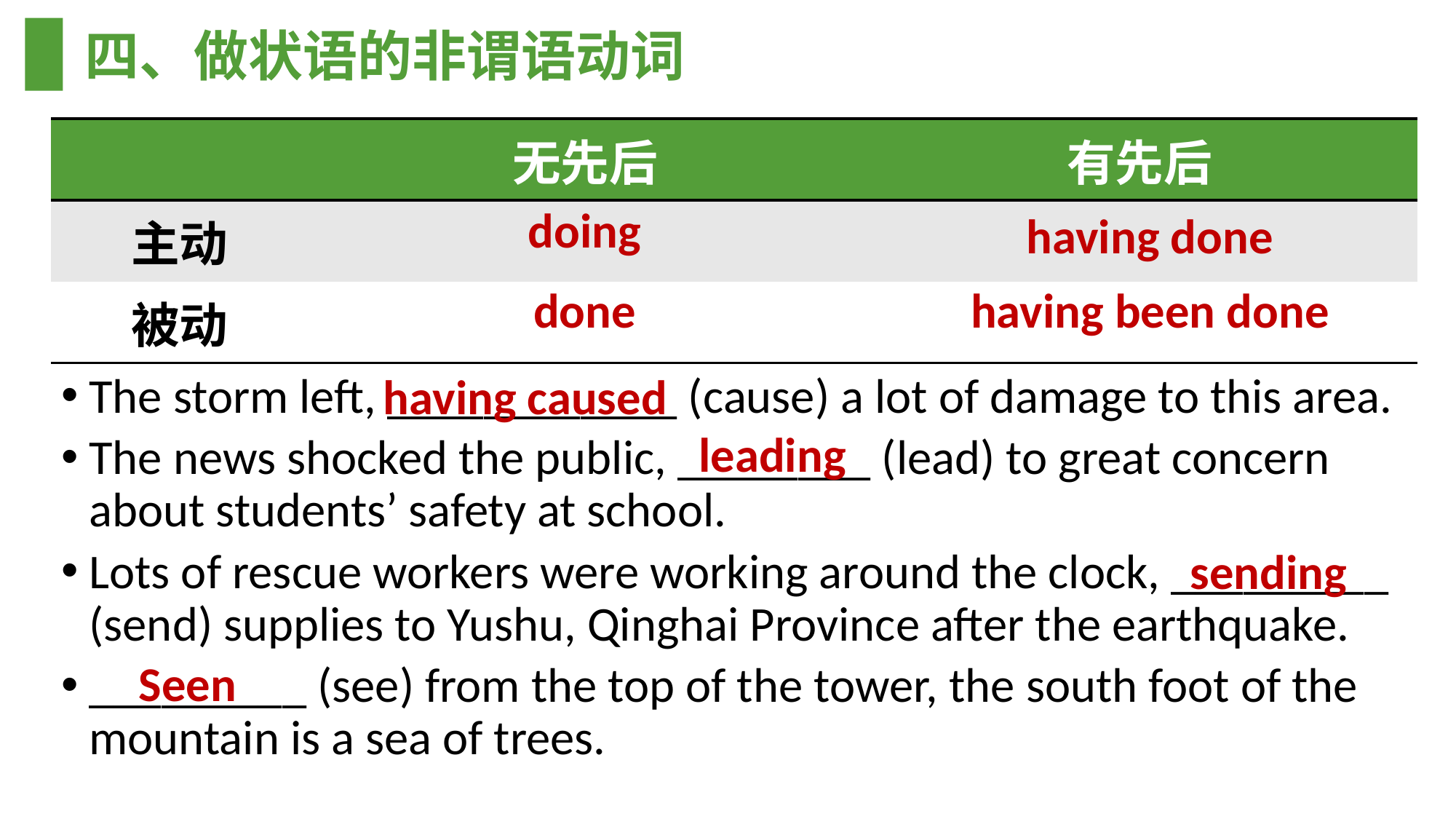

# 四、做状语的非谓语动词
|  | 无先后 | 有先后 |
| --- | --- | --- |
| 主动 |  |  |
| 被动 |  |  |
doing
having done
done
having been done
having caused
The storm left, ____________ (cause) a lot of damage to this area.
The news shocked the public, ________ (lead) to great concern about students’ safety at school.
Lots of rescue workers were working around the clock, _________ (send) supplies to Yushu, Qinghai Province after the earthquake.
_________ (see) from the top of the tower, the south foot of the mountain is a sea of trees.
leading
sending
Seen